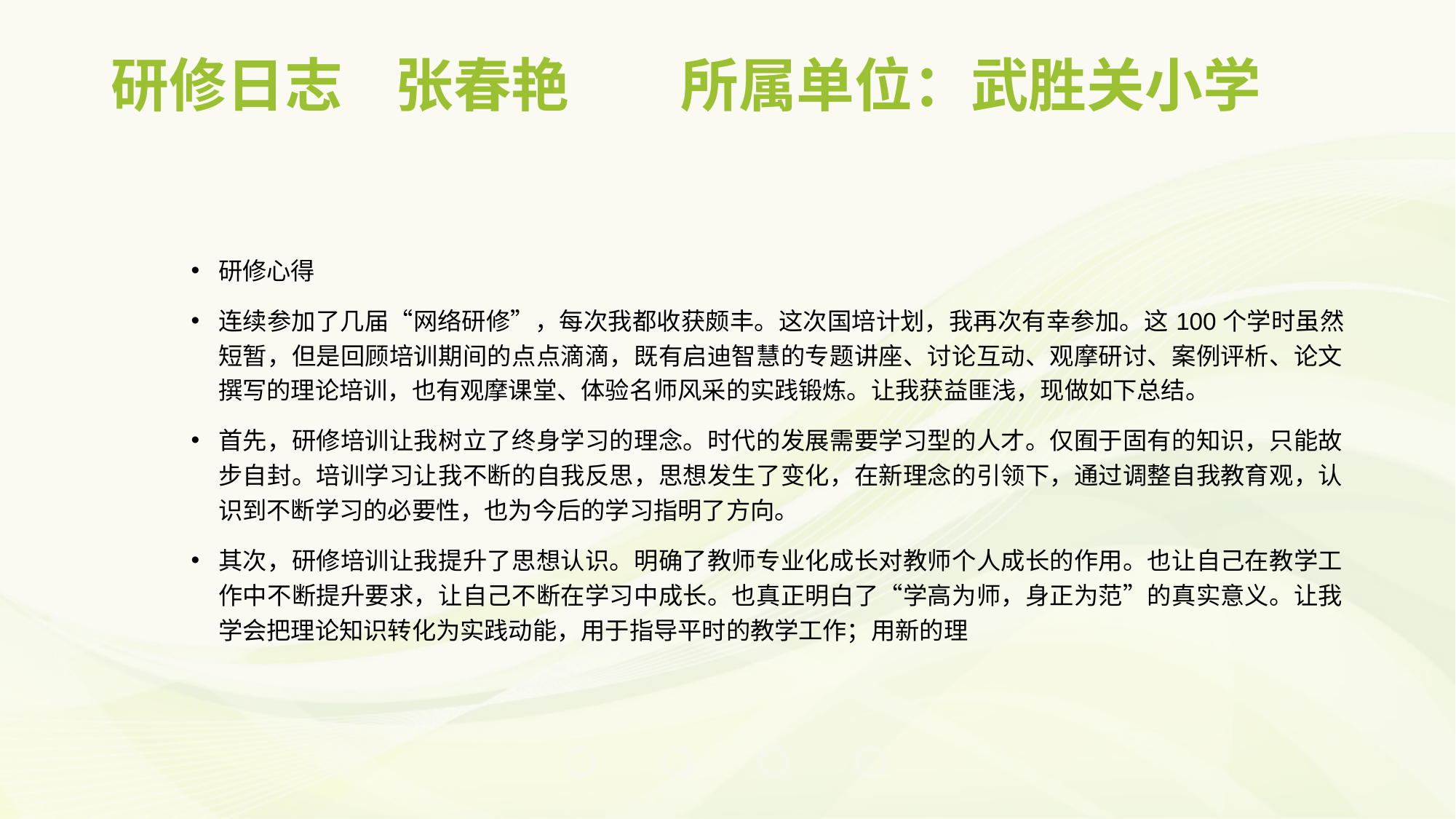

# 研修日志    张春艳   	所属单位：武胜关小学
研修心得
连续参加了几届“网络研修”，每次我都收获颇丰。这次国培计划，我再次有幸参加。这100个学时虽然短暂，但是回顾培训期间的点点滴滴，既有启迪智慧的专题讲座、讨论互动、观摩研讨、案例评析、论文撰写的理论培训，也有观摩课堂、体验名师风采的实践锻炼。让我获益匪浅，现做如下总结。
首先，研修培训让我树立了终身学习的理念。时代的发展需要学习型的人才。仅囿于固有的知识，只能故步自封。培训学习让我不断的自我反思，思想发生了变化，在新理念的引领下，通过调整自我教育观，认识到不断学习的必要性，也为今后的学习指明了方向。
其次，研修培训让我提升了思想认识。明确了教师专业化成长对教师个人成长的作用。也让自己在教学工作中不断提升要求，让自己不断在学习中成长。也真正明白了“学高为师，身正为范”的真实意义。让我学会把理论知识转化为实践动能，用于指导平时的教学工作；用新的理